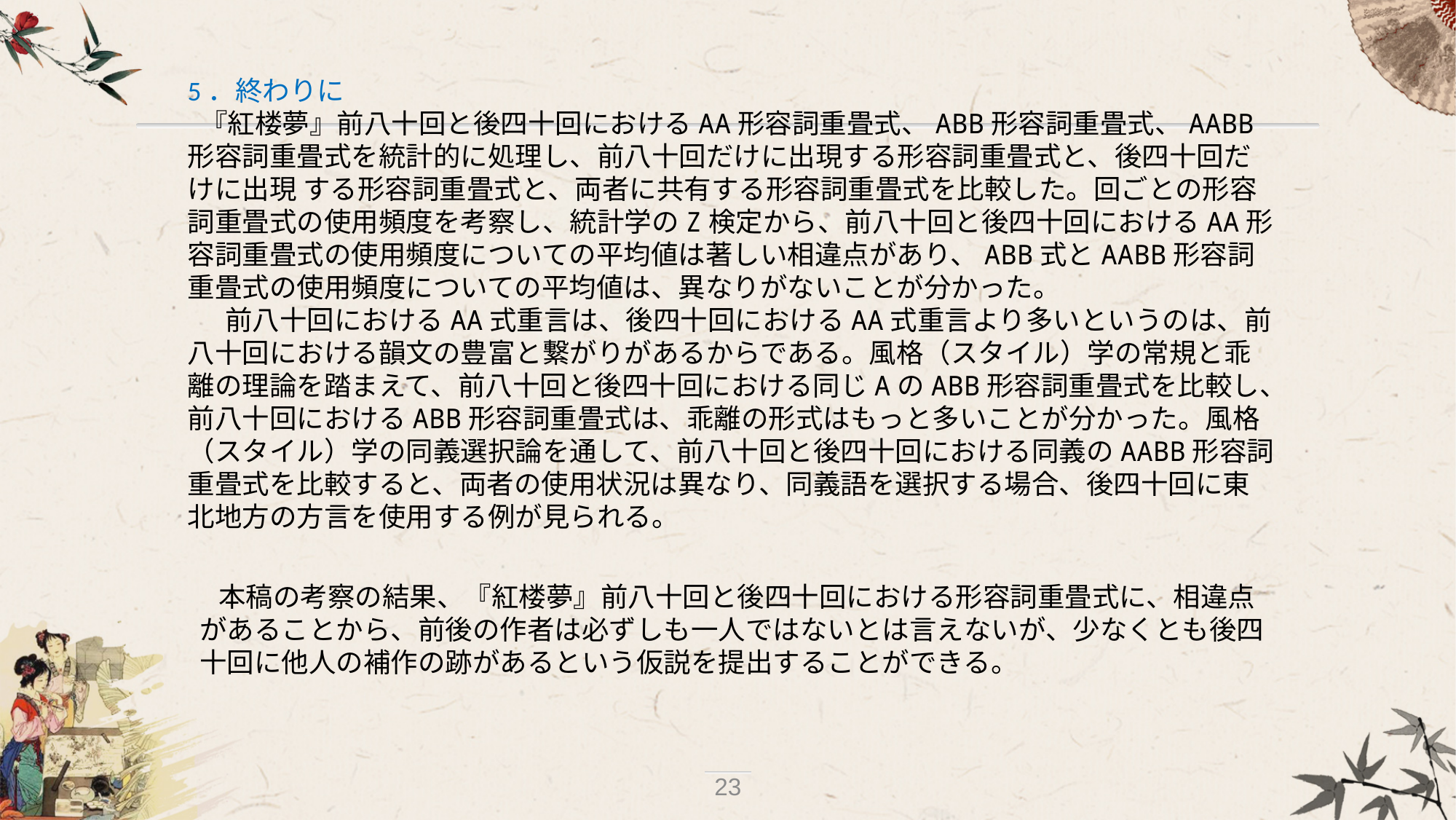

5．終わりに
 『紅楼夢』前八十回と後四十回におけるAA形容詞重畳式、ABB形容詞重畳式、AABB形容詞重畳式を統計的に処理し、前八十回だけに出現する形容詞重畳式と、後四十回だけに出現 する形容詞重畳式と、両者に共有する形容詞重畳式を比較した。回ごとの形容詞重畳式の使用頻度を考察し、統計学のZ検定から、前八十回と後四十回におけるAA形容詞重畳式の使用頻度についての平均値は著しい相違点があり、ABB式とAABB形容詞重畳式の使用頻度についての平均値は、異なりがないことが分かった。
     前八十回におけるAA式重言は、後四十回におけるAA式重言より多いというのは、前八十回における韻文の豊富と繋がりがあるからである。風格（スタイル）学の常規と乖離の理論を踏まえて、前八十回と後四十回における同じAのABB形容詞重畳式を比較し、前八十回におけるABB形容詞重畳式は、乖離の形式はもっと多いことが分かった。風格（スタイル）学の同義選択論を通して、前八十回と後四十回における同義のAABB形容詞重畳式を比較すると、両者の使用状況は異なり、同義語を選択する場合、後四十回に東北地方の方言を使用する例が見られる。
  本稿の考察の結果、『紅楼夢』前八十回と後四十回における形容詞重畳式に、相違点があることから、前後の作者は必ずしも一人ではないとは言えないが、少なくとも後四十回に他人の補作の跡があるという仮説を提出することができる。
23